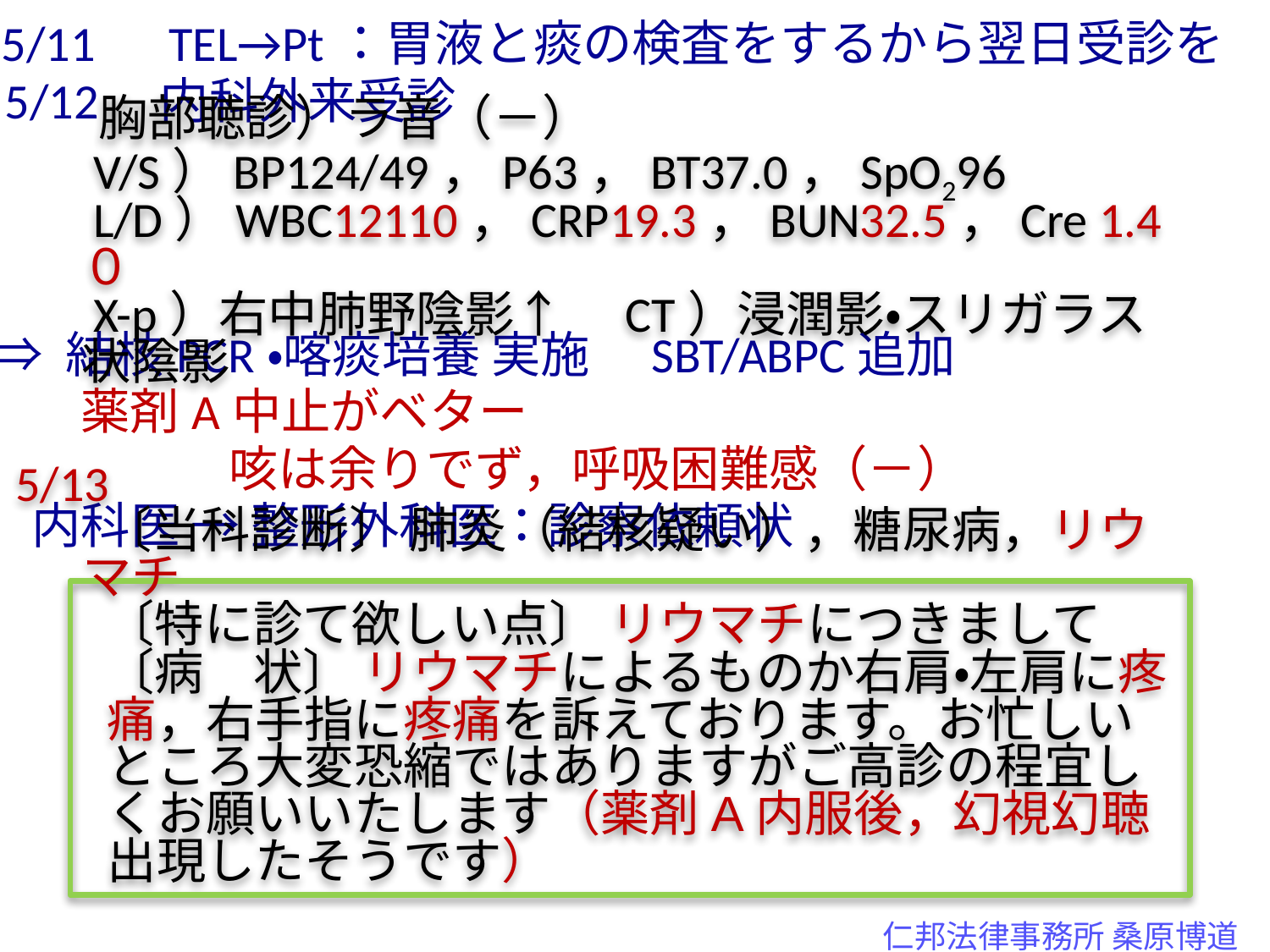

5/11　TEL→Pt：胃液と痰の検査をするから翌日受診を
  5/12　内科外来受診

 ⇒ 結核PCR・喀痰培養 実施　SBT/ABPC追加
　　薬剤A中止がベター
　　　　　咳は余りでず，呼吸困難感（－）
　内科医 → 整形外科医：診察依頼状

 胸部聴診）ラ音（－）
 V/S）BP124/49，P63，BT37.0，SpO296
 L/D）WBC12110，CRP19.3，BUN32.5，Cre 1.4０
 X-p）右中肺野陰影↑　CT）浸潤影・スリガラス状陰影

5/13
 〔当科診断〕 肺炎（結核疑い），糖尿病，リウマチ
 〔特に診て欲しい点〕 リウマチにつきまして
 〔病　状〕 リウマチによるものか右肩・左肩に疼痛，右手指に疼痛を訴えております。お忙しいところ大変恐縮ではありますがご高診の程宜しくお願いいたします（薬剤A内服後，幻視幻聴出現したそうです）

仁邦法律事務所 桑原博道